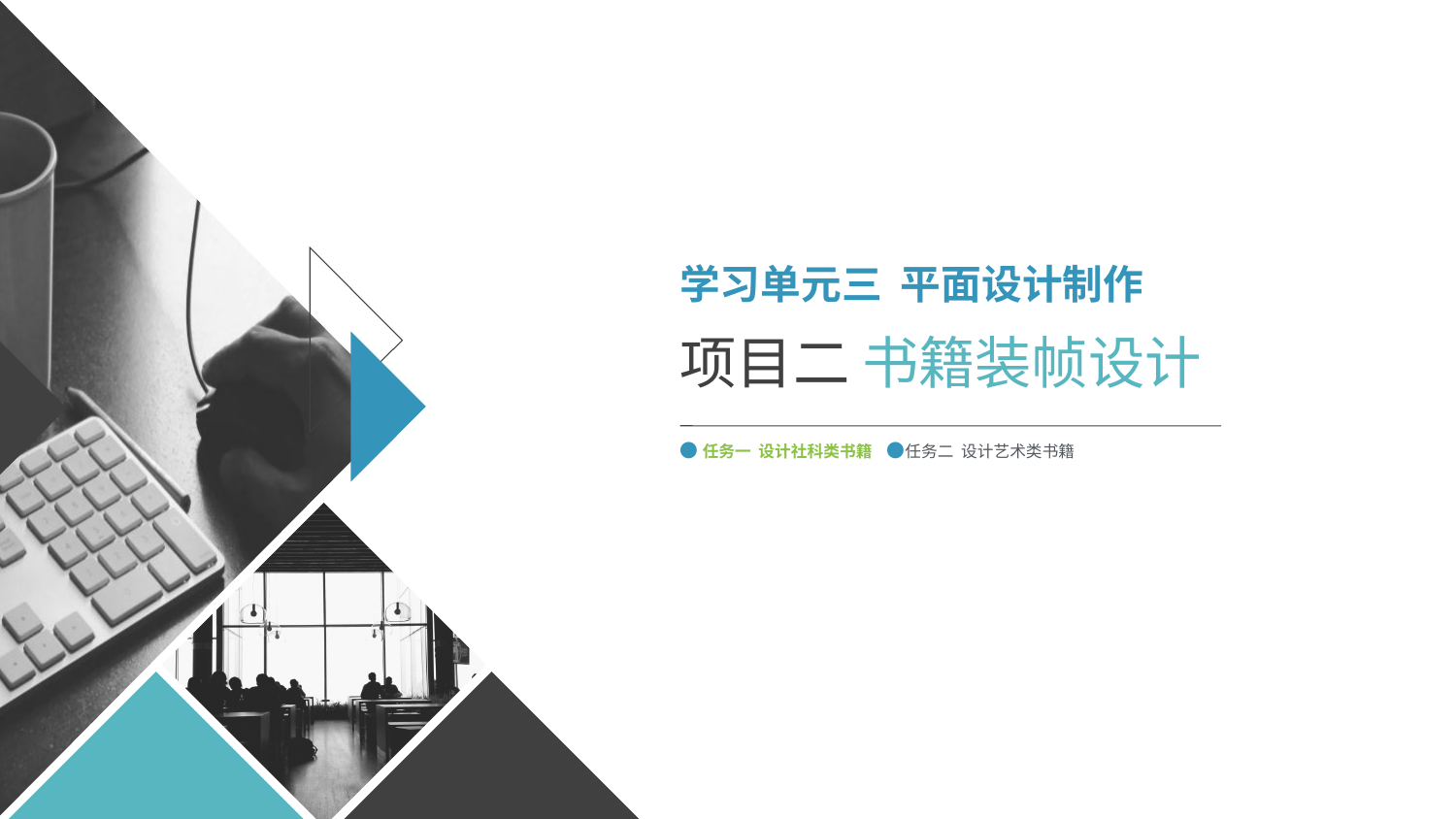

学习单元三  平面设计制作
项目二 书籍装帧设计

●任务一  设计社科类书籍    ●任务二  设计艺术类书籍